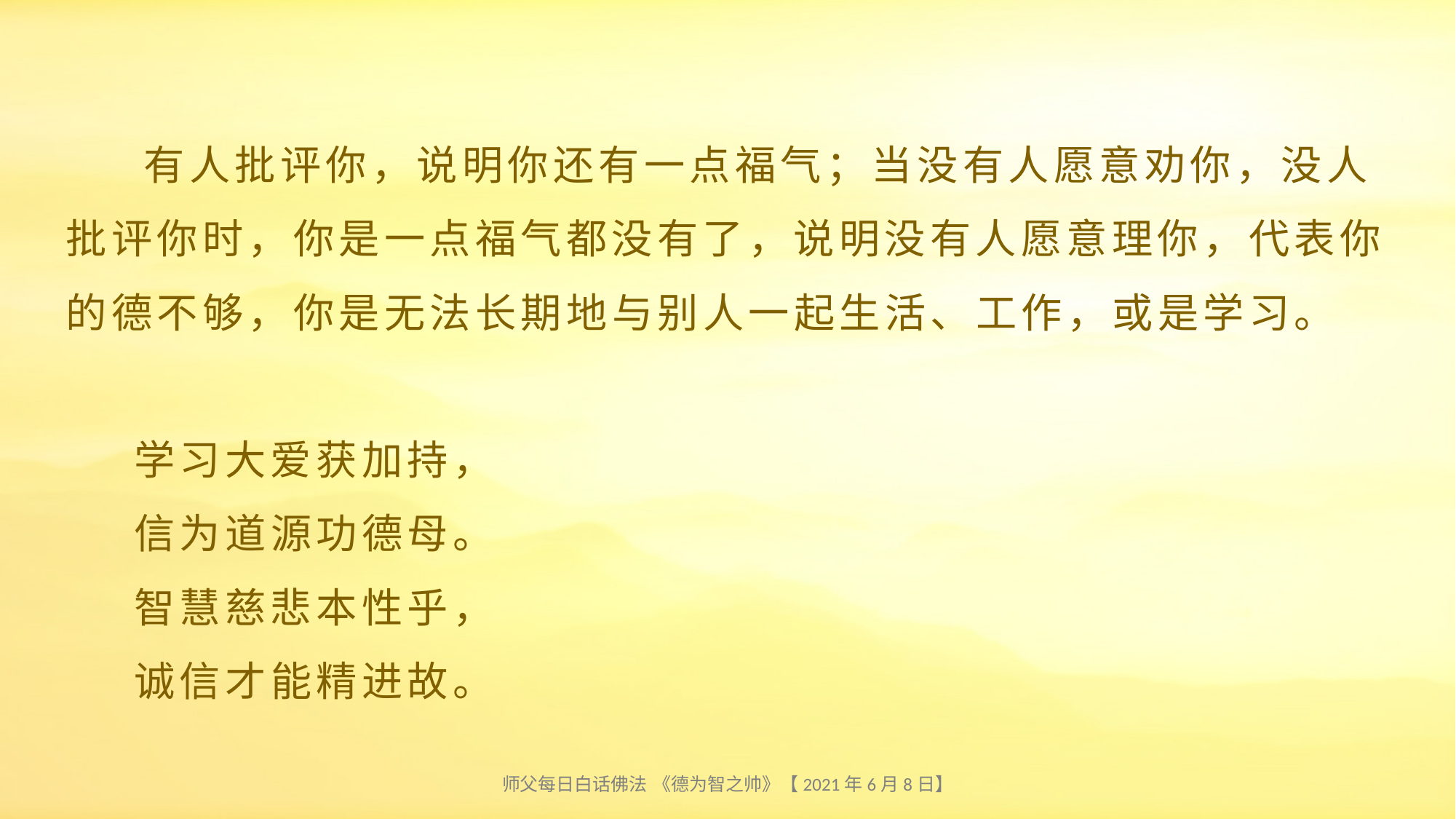

# 有人批评你，说明你还有一点福气；当没有人愿意劝你，没人批评你时，你是一点福气都没有了，说明没有人愿意理你，代表你的德不够，你是无法长期地与别人一起生活、工作，或是学习。 学习大爱获加持， 信为道源功德母。 智慧慈悲本性乎， 诚信才能精进故。
师父每日白话佛法 《德为智之帅》【2021年6月8日】